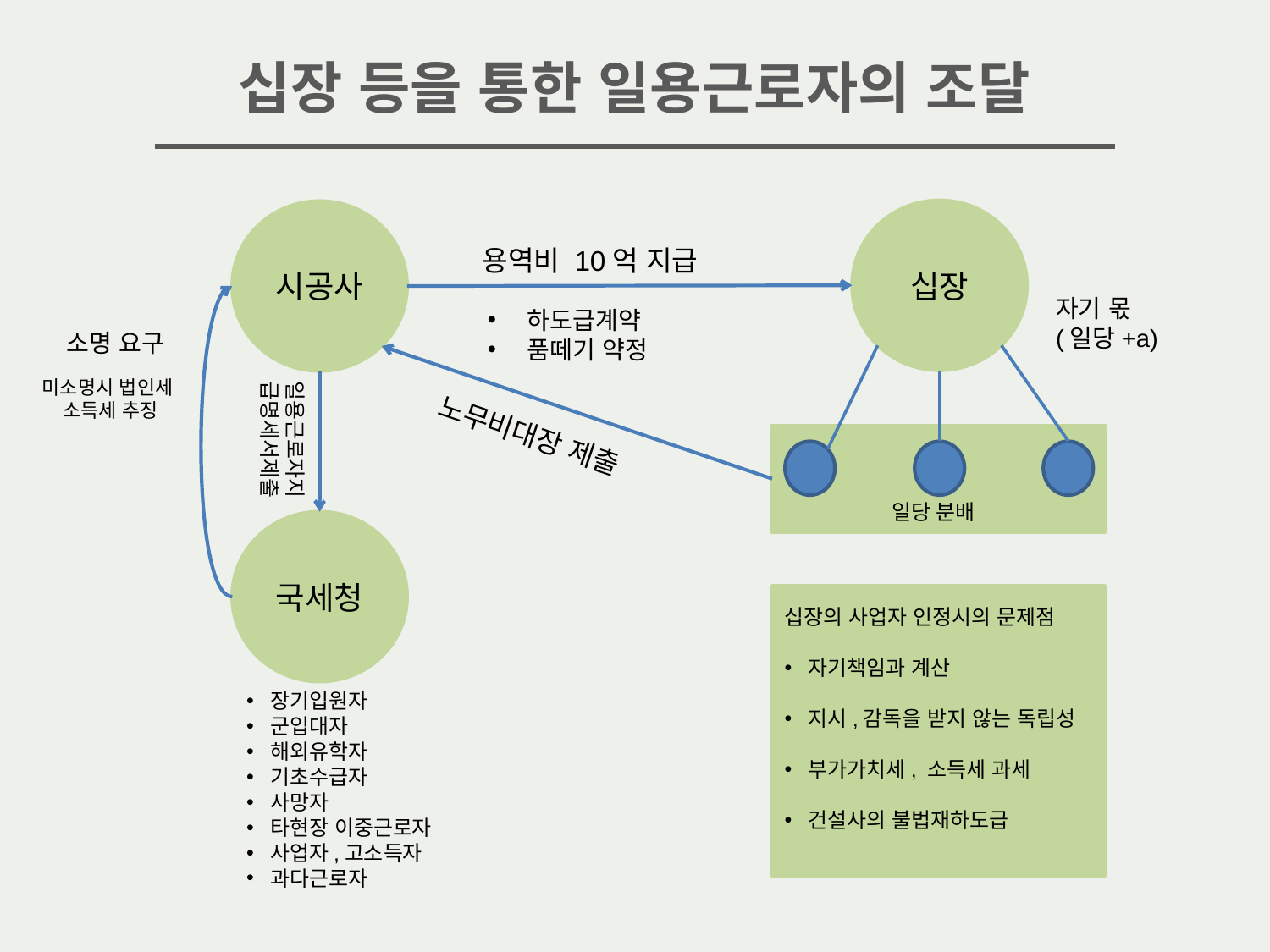

십장 등을 통한 일용근로자의 조달
십장
시공사
용역비 10억 지급
자기 몫
(일당+a)
하도급계약
품떼기 약정
소명 요구
미소명시 법인세
소득세 추징
일용근로자지급명세서제출

노무비대장 제출

일당 분배
국세청
십장의 사업자 인정시의 문제점

자기책임과 계산

지시,감독을 받지 않는 독립성

부가가치세, 소득세 과세

건설사의 불법재하도급

장기입원자
군입대자
해외유학자
기초수급자
사망자
타현장 이중근로자
사업자,고소득자
과다근로자